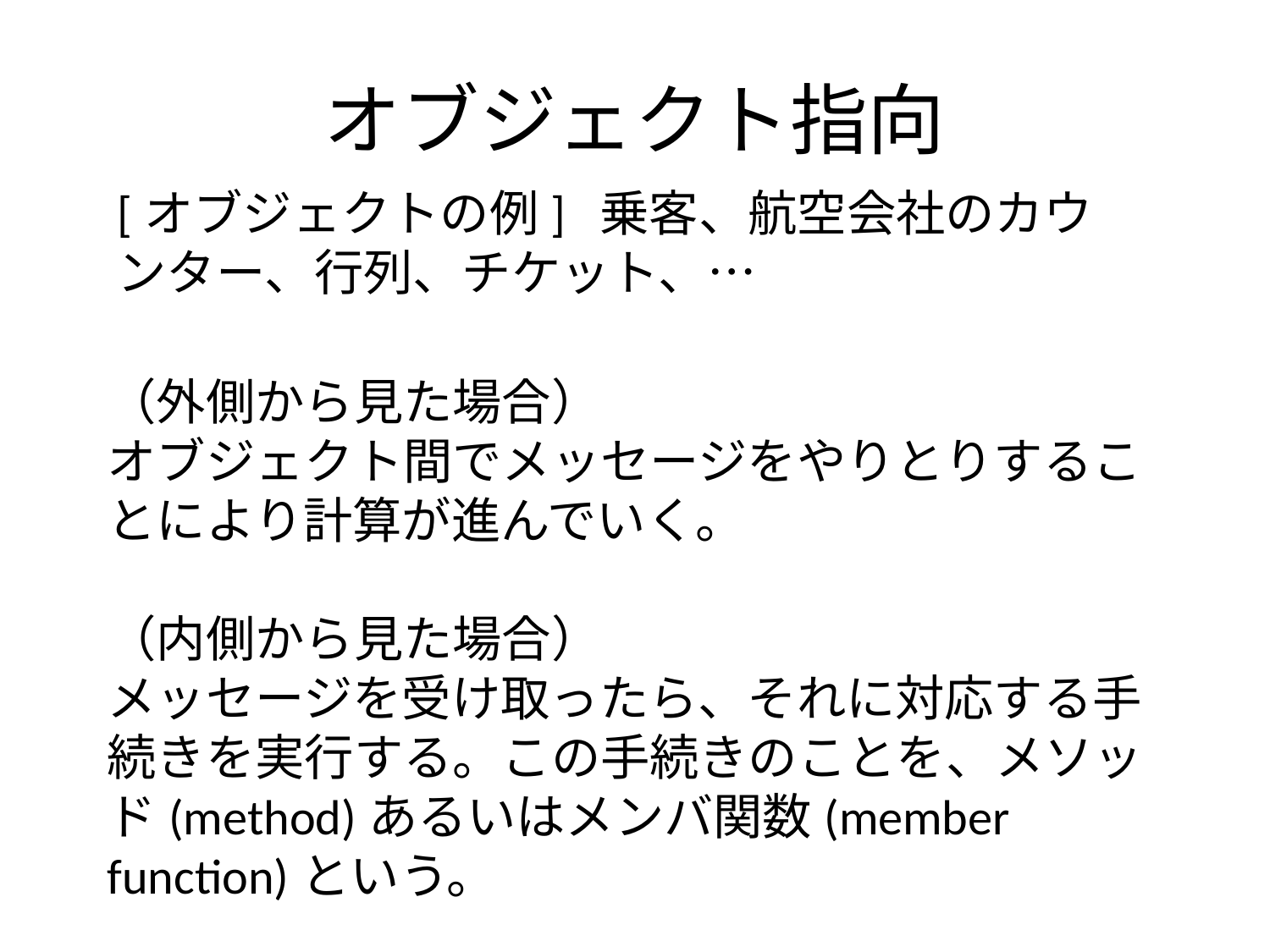

# オブジェクト指向
[オブジェクトの例]  乗客、航空会社のカウンター、行列、チケット、…
（外側から見た場合）
オブジェクト間でメッセージをやりとりすることにより計算が進んでいく。

（内側から見た場合）
メッセージを受け取ったら、それに対応する手続きを実行する。この手続きのことを、メソッド(method)あるいはメンバ関数(member function)という。